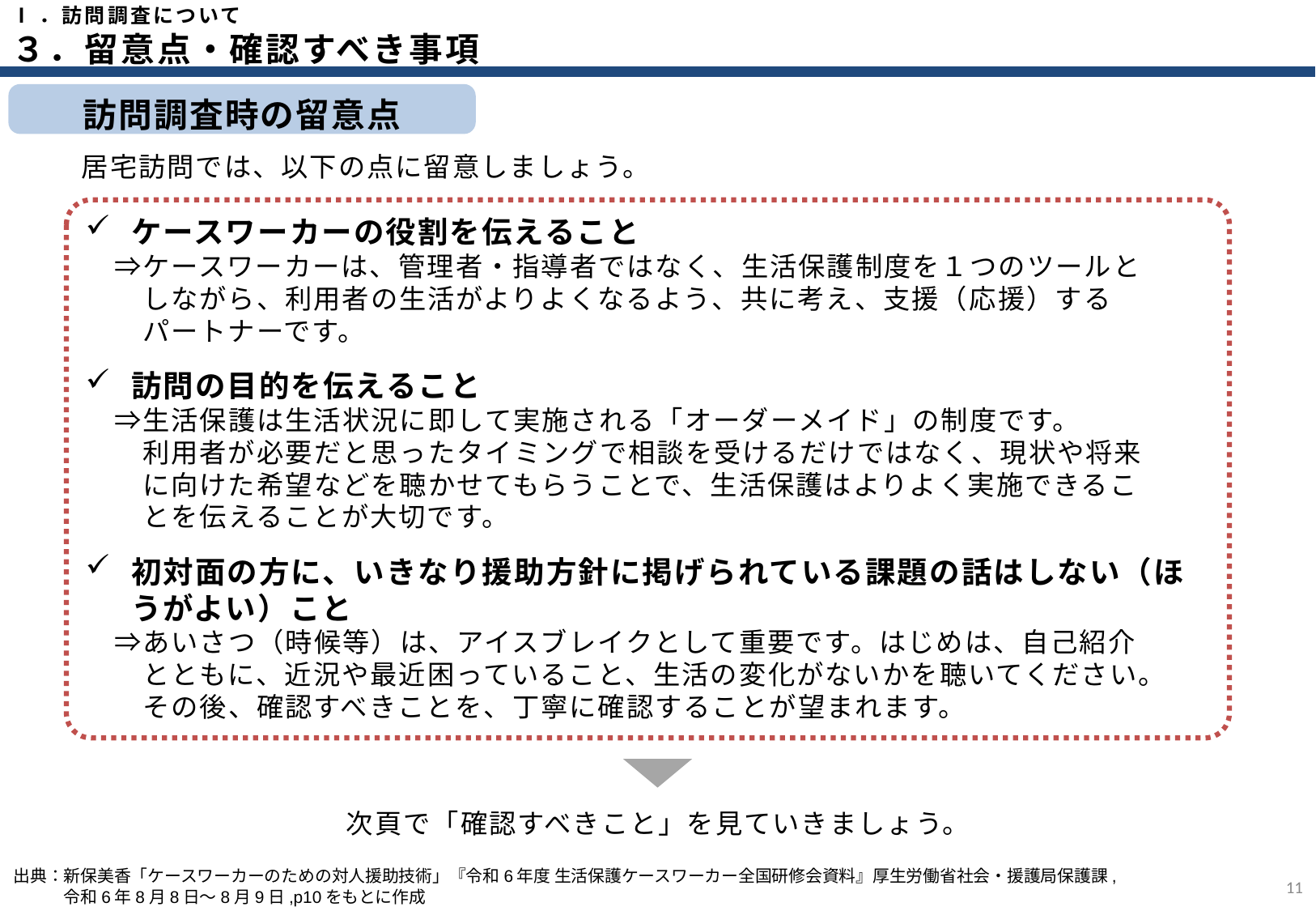

Ⅰ．訪問調査について
３．留意点・確認すべき事項
訪問調査時の留意点
　居宅訪問では、以下の点に留意しましょう。
ケースワーカーの役割を伝えること
　⇒ケースワーカーは、管理者・指導者ではなく、生活保護制度を１つのツールと
　　しながら、利用者の生活がよりよくなるよう、共に考え、支援（応援）する
　　パートナーです。
訪問の目的を伝えること
　⇒生活保護は生活状況に即して実施される「オーダーメイド」の制度です。
　　利用者が必要だと思ったタイミングで相談を受けるだけではなく、現状や将来
　　に向けた希望などを聴かせてもらうことで、生活保護はよりよく実施できるこ
　　とを伝えることが大切です。
初対面の方に、いきなり援助方針に掲げられている課題の話はしない（ほうがよい）こと
　⇒あいさつ（時候等）は、アイスブレイクとして重要です。はじめは、自己紹介
　　とともに、近況や最近困っていること、生活の変化がないかを聴いてください。
　　その後、確認すべきことを、丁寧に確認することが望まれます。

次頁で「確認すべきこと」を見ていきましょう。
出典：新保美香「ケースワーカーのための対人援助技術」『令和6年度 生活保護ケースワーカー全国研修会資料』厚生労働省社会・援護局保護課,
　　　令和6年8月8日～8月9日,p10をもとに作成
11